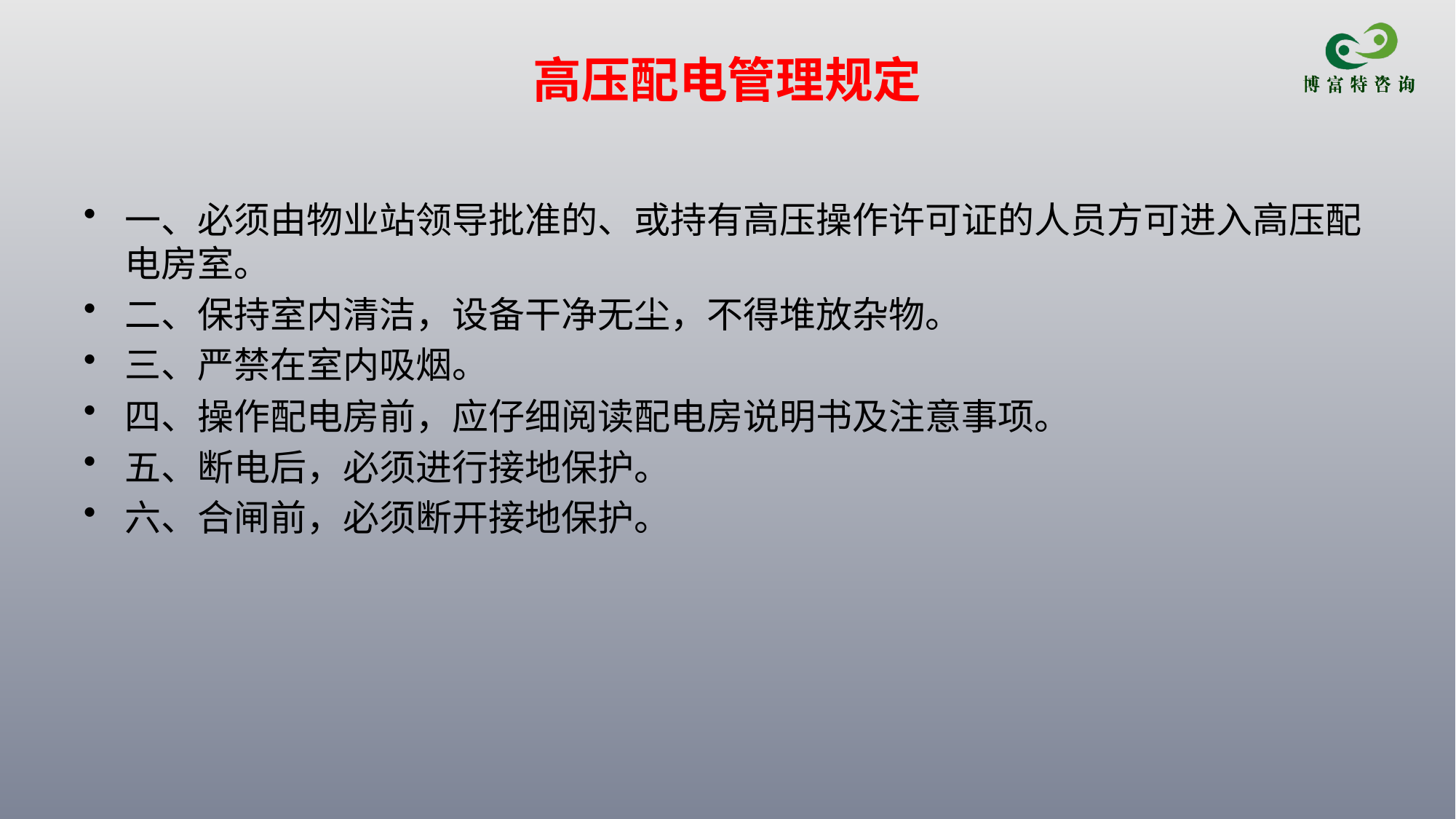

# 高压配电管理规定
一、必须由物业站领导批准的、或持有高压操作许可证的人员方可进入高压配电房室。
二、保持室内清洁，设备干净无尘，不得堆放杂物。
三、严禁在室内吸烟。
四、操作配电房前，应仔细阅读配电房说明书及注意事项。
五、断电后，必须进行接地保护。
六、合闸前，必须断开接地保护。